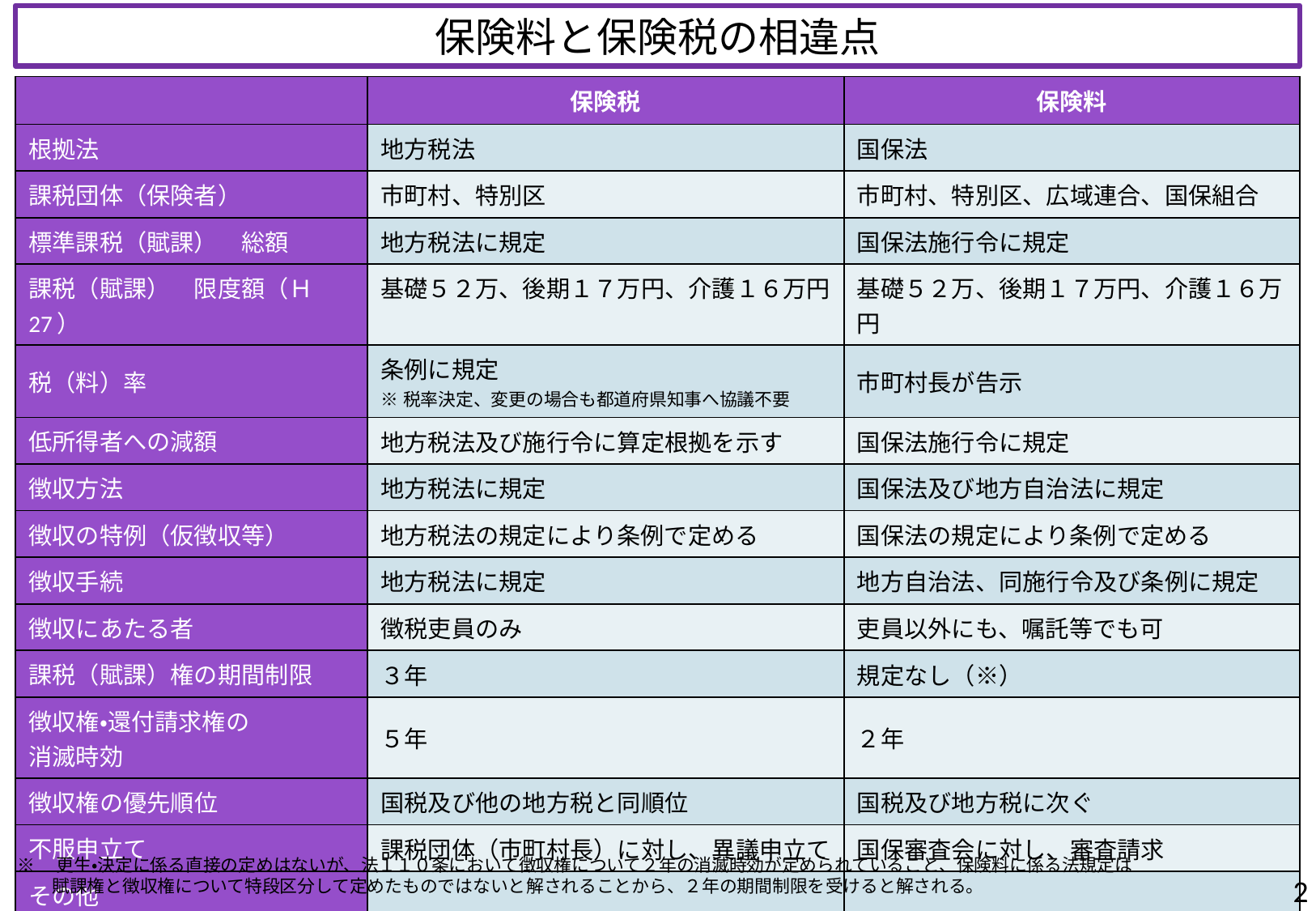

保険料と保険税の相違点
|  | 保険税 | 保険料 |
| --- | --- | --- |
| 根拠法 | 地方税法 | 国保法 |
| 課税団体（保険者） | 市町村、特別区 | 市町村、特別区、広域連合、国保組合 |
| 標準課税（賦課）　総額 | 地方税法に規定 | 国保法施行令に規定 |
| 課税（賦課）　限度額（Ｈ27） | 基礎５２万、後期１７万円、介護１６万円 | 基礎５２万、後期１７万円、介護１６万円 |
| 税（料）率 | 条例に規定 ※税率決定、変更の場合も都道府県知事へ協議不要 | 市町村長が告示 |
| 低所得者への減額 | 地方税法及び施行令に算定根拠を示す | 国保法施行令に規定 |
| 徴収方法 | 地方税法に規定 | 国保法及び地方自治法に規定 |
| 徴収の特例（仮徴収等） | 地方税法の規定により条例で定める | 国保法の規定により条例で定める |
| 徴収手続 | 地方税法に規定 | 地方自治法、同施行令及び条例に規定 |
| 徴収にあたる者 | 徴税吏員のみ | 吏員以外にも、嘱託等でも可 |
| 課税（賦課）権の期間制限 | ３年 | 規定なし（※） |
| 徴収権・還付請求権の 消滅時効 | ５年 | ２年 |
| 徴収権の優先順位 | 国税及び他の地方税と同順位 | 国税及び地方税に次ぐ |
| 不服申立て | 課税団体（市町村長）に対し、異議申立て | 国保審査会に対し、審査請求 |
| その他 （保険料減額、督促手数料等） | 地方税法に規定 | 国保法の規定により条例で定める |
※　更生・決定に係る直接の定めはないが、法１１０条において徴収権について２年の消滅時効が定められていること、保険料に係る法規定は
　　賦課権と徴収権について特段区分して定めたものではないと解されることから、２年の期間制限を受けると解される。
2